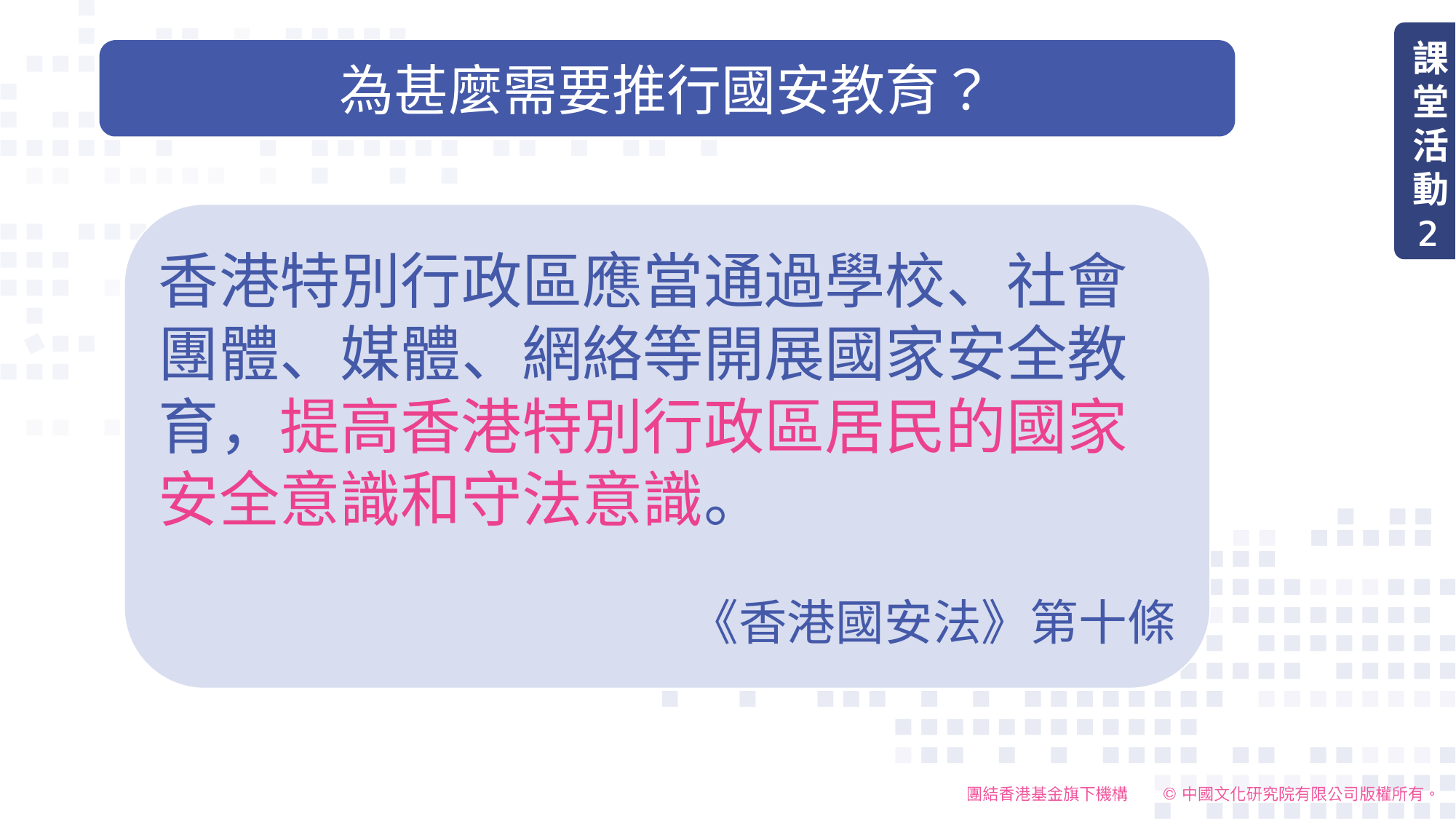

課堂活動
2
為甚麼需要推行國安教育？

香港特別行政區應當通過學校、社會團體、媒體、網絡等開展國家安全教育，提高香港特別行政區居民的國家安全意識和守法意識。

《香港國安法》第十條